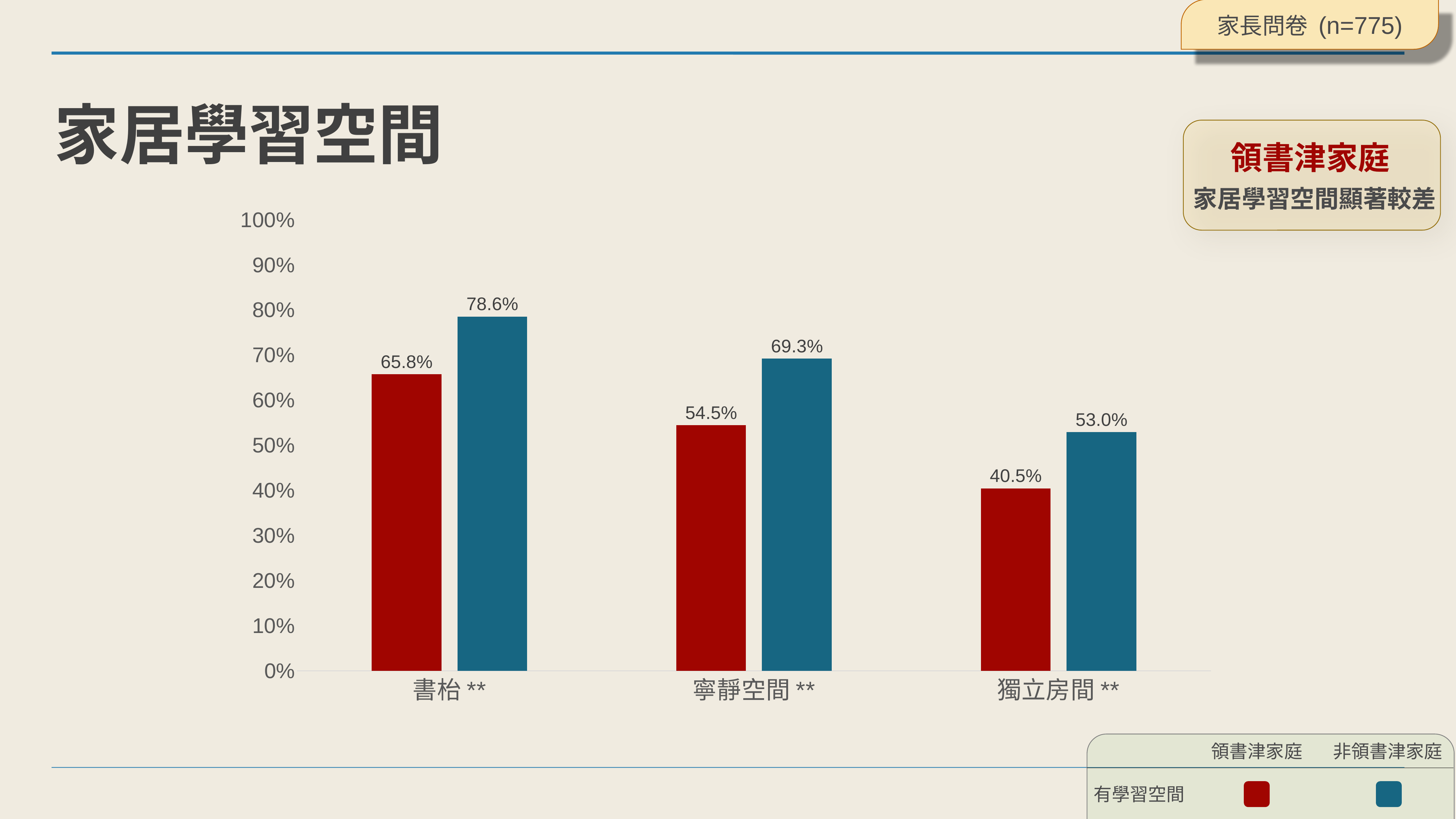

家長問卷 (n=775)

# 家居學習空間

領書津家庭
家居學習空間顯著較差

### Chart

| Category | 領書津家庭 (n=301) | 非領書津家庭 (n=472) |
|---|---|---|
| 書枱** | 0.658 | 0.786 |
| 寧靜空間** | 0.545 | 0.693 |
| 獨立房間** | 0.405 | 0.53 |
|  | 領書津家庭 | 非領書津家庭 |
| --- | --- | --- |
| 有學習空間 |  |  |